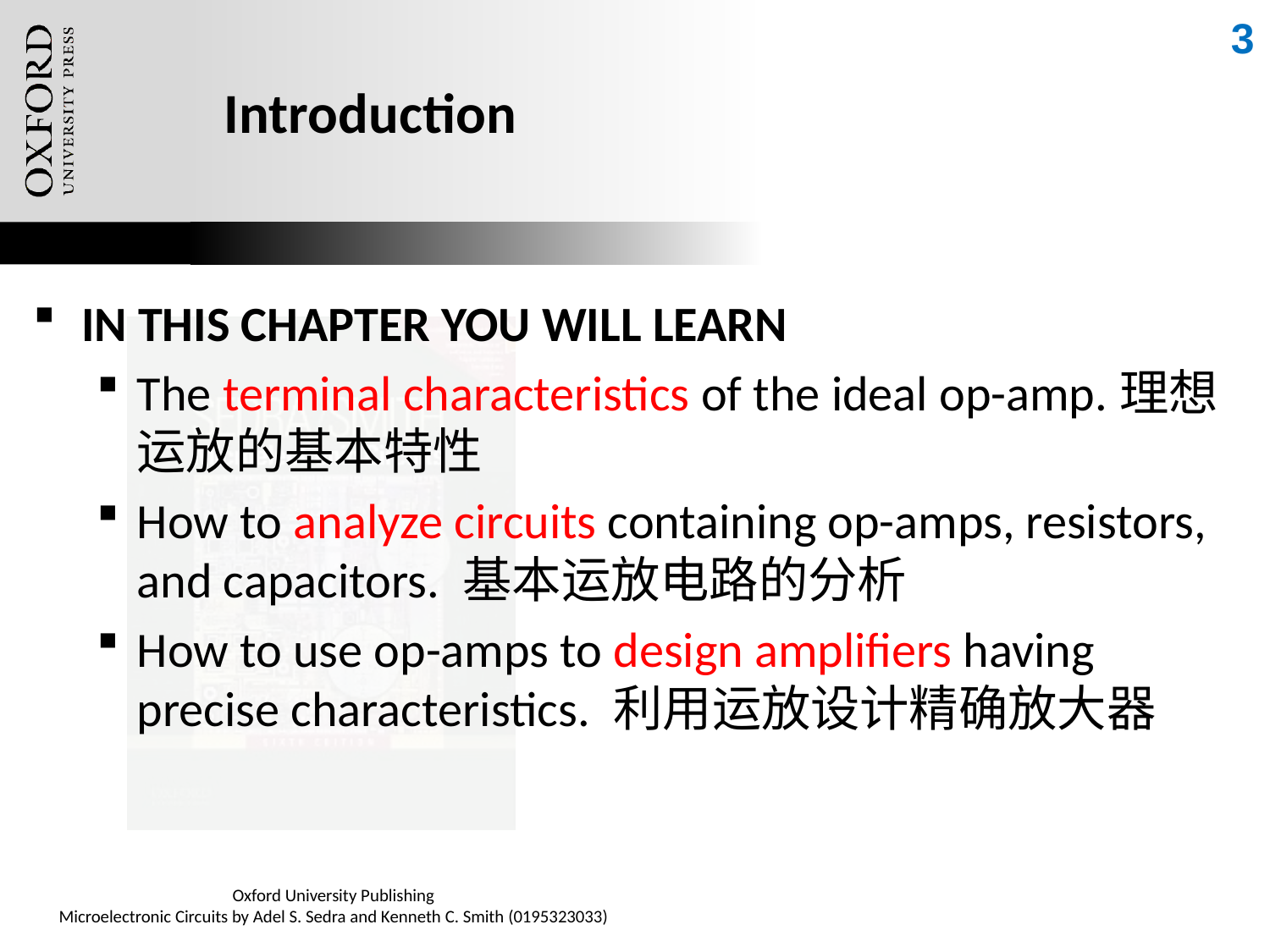

3
# Introduction
IN THIS CHAPTER YOU WILL LEARN
The terminal characteristics of the ideal op-amp.理想运放的基本特性
How to analyze circuits containing op-amps, resistors, and capacitors. 基本运放电路的分析
How to use op-amps to design amplifiers having precise characteristics. 利用运放设计精确放大器

Oxford University Publishing
Microelectronic Circuits by Adel S. Sedra and Kenneth C. Smith (0195323033)